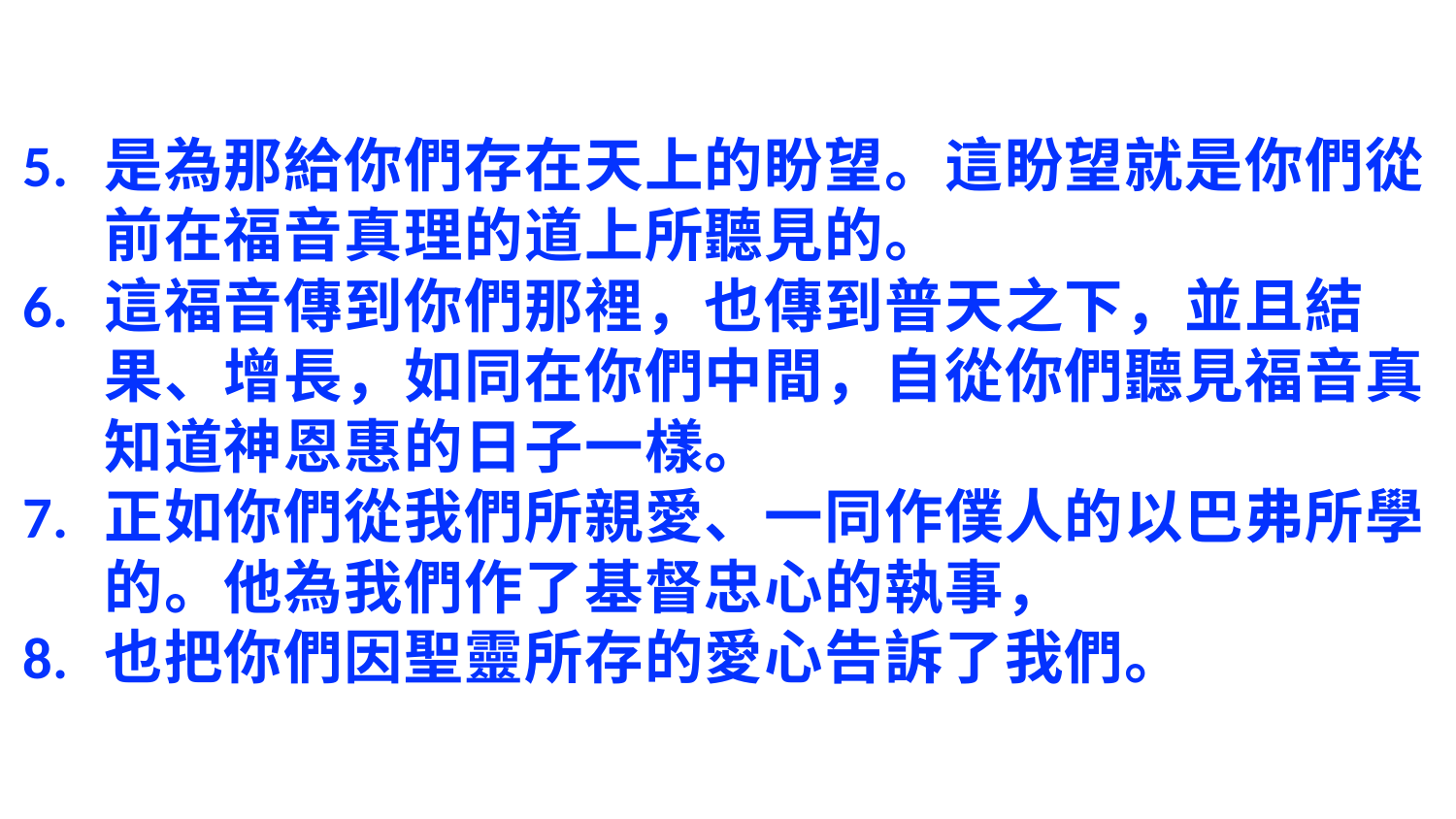

是為那給你們存在天上的盼望。這盼望就是你們從前在福音真理的道上所聽見的。
這福音傳到你們那裡，也傳到普天之下，並且結果、增長，如同在你們中間，自從你們聽見福音真知道神恩惠的日子一樣。
正如你們從我們所親愛、一同作僕人的以巴弗所學的。他為我們作了基督忠心的執事，
也把你們因聖靈所存的愛心告訴了我們。